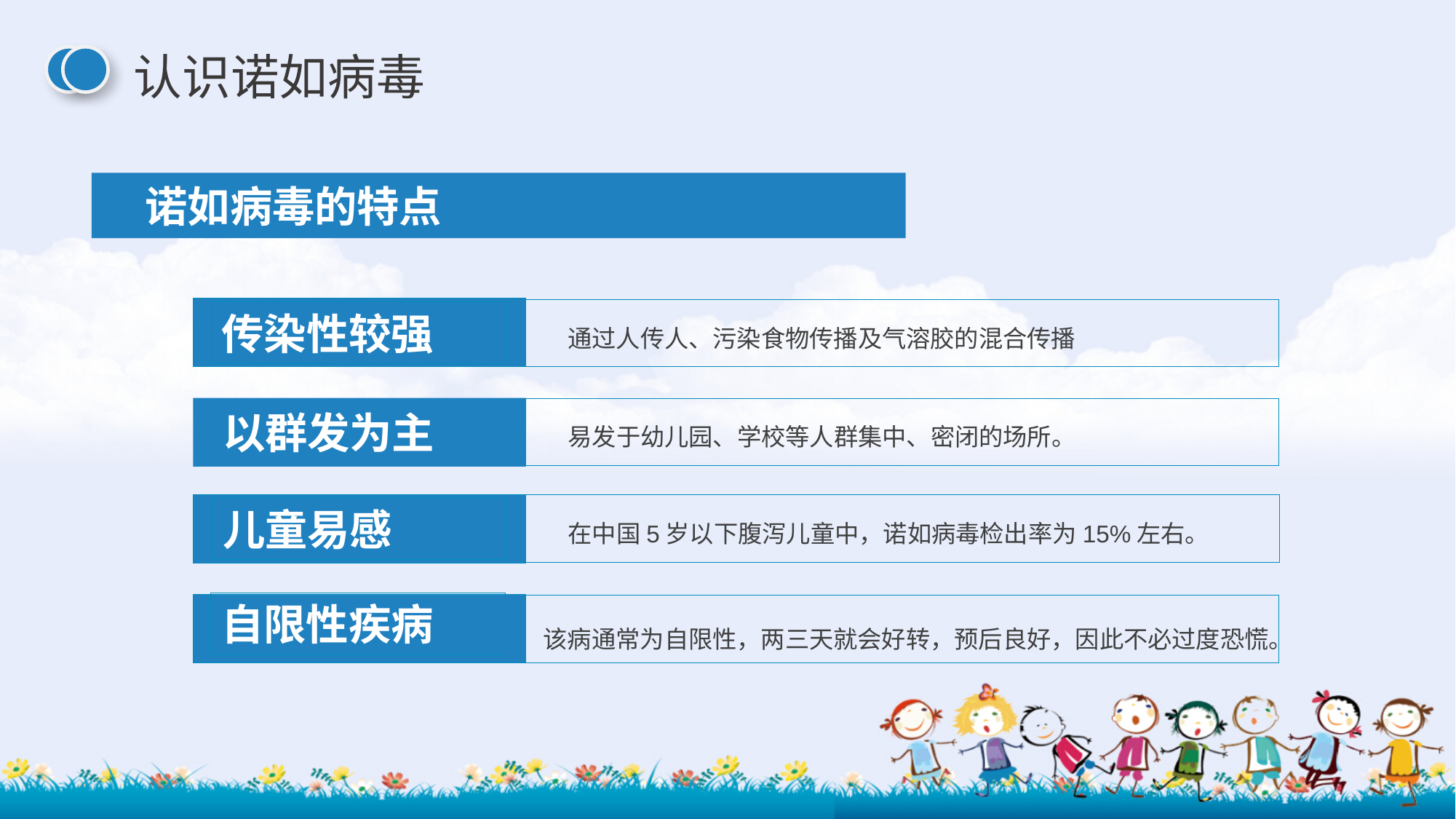

认识诺如病毒

   诺如病毒的特点

传染性较强

通过人传人、污染食物传播及气溶胶的混合传播

以群发为主

易发于幼儿园、学校等人群集中、密闭的场所。

儿童易感

在中国5岁以下腹泻儿童中，诺如病毒检出率为15%左右。
自限性疾病

该病通常为自限性，两三天就会好转，预后良好，因此不必过度恐慌。